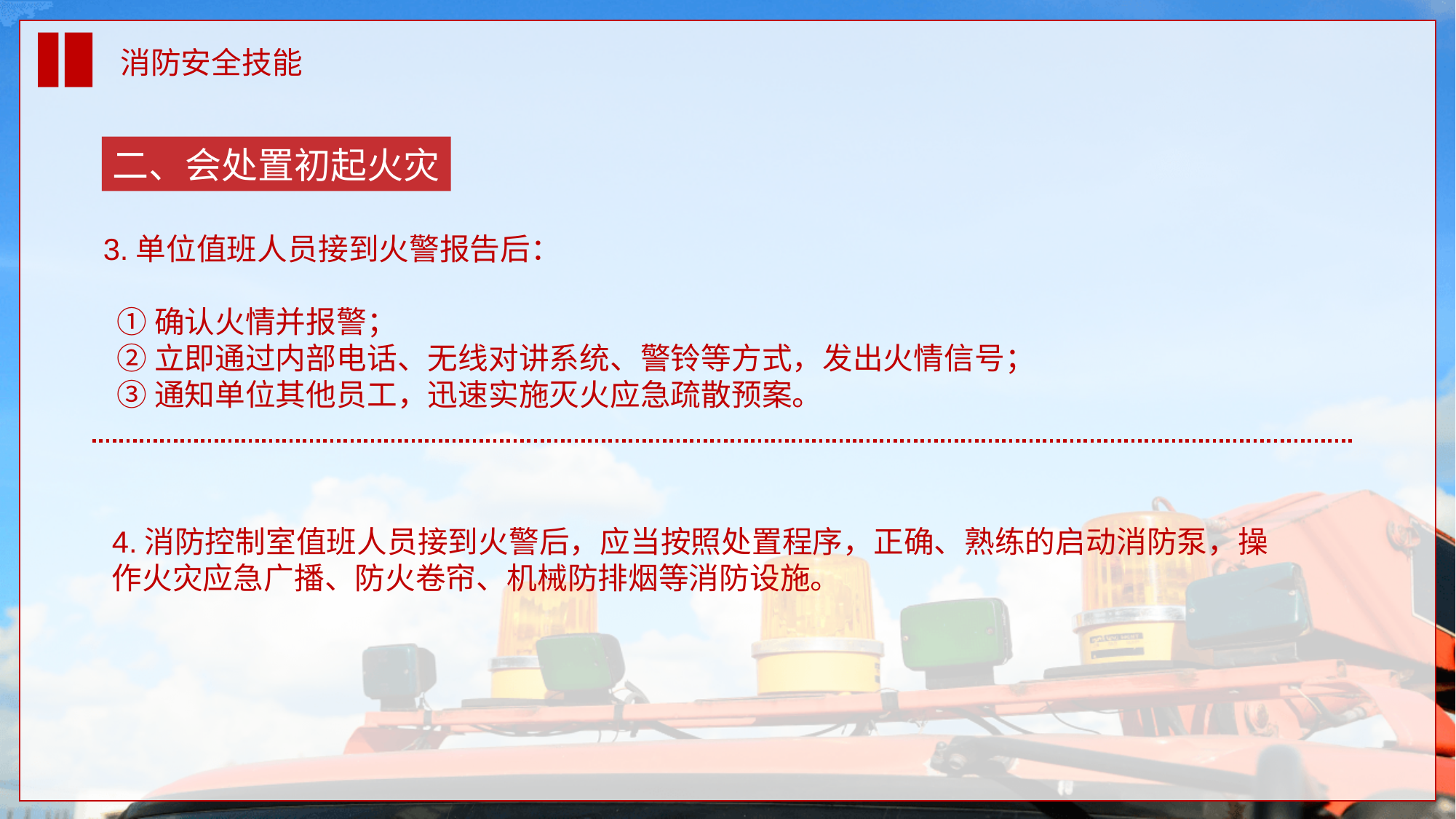

消防安全技能
二、会处置初起火灾
3.单位值班人员接到火警报告后：

  ①确认火情并报警；
  ②立即通过内部电话、无线对讲系统、警铃等方式，发出火情信号；
  ③通知单位其他员工，迅速实施灭火应急疏散预案。
4.消防控制室值班人员接到火警后，应当按照处置程序，正确、熟练的启动消防泵，操作火灾应急广播、防火卷帘、机械防排烟等消防设施。